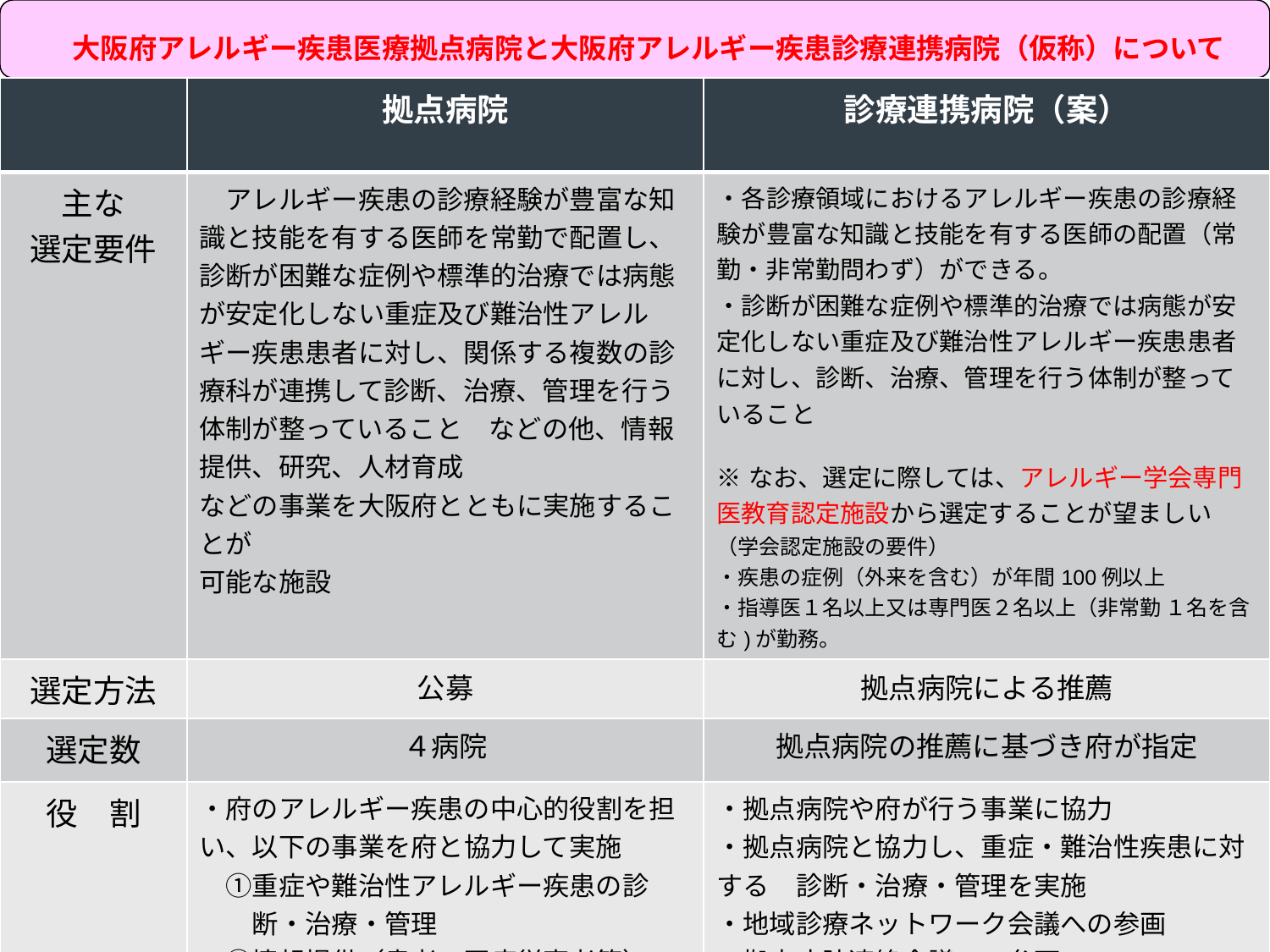

大阪府アレルギー疾患医療拠点病院と大阪府アレルギー疾患診療連携病院（仮称）について
|  | 拠点病院 | 診療連携病院（案） |
| --- | --- | --- |
| 主な 選定要件 | アレルギー疾患の診療経験が豊富な知識と技能を有する医師を常勤で配置し、診断が困難な症例や標準的治療では病態が安定化しない重症及び難治性アレルギー疾患患者に対し、関係する複数の診療科が連携して診断、治療、管理を行う体制が整っていること　などの他、情報提供、研究、人材育成 などの事業を大阪府とともに実施することが 可能な施設 | ・各診療領域におけるアレルギー疾患の診療経験が豊富な知識と技能を有する医師の配置（常勤・非常勤問わず）ができる。 ・診断が困難な症例や標準的治療では病態が安定化しない重症及び難治性アレルギー疾患患者に対し、診断、治療、管理を行う体制が整っていること　 ※なお、選定に際しては、アレルギー学会専門医教育認定施設から選定することが望ましい （学会認定施設の要件） ・疾患の症例（外来を含む）が年間100例以上 ・指導医１名以上又は専門医２名以上（非常勤 １名を含む)が勤務。 |
| 選定方法 | 公募 | 拠点病院による推薦 |
| 選定数 | ４病院 | 拠点病院の推薦に基づき府が指定 |
| 役　割 | ・府のアレルギー疾患の中心的役割を担い、以下の事業を府と協力して実施 　①重症や難治性アレルギー疾患の診 　　断・治療・管理 　②情報提供（患者、医療従事者等） 　③人材育成（医療従事者研修） 　④研究（全国的な疫学調査等への協力） 　⑤医学的見地からの助言・支援 | ・拠点病院や府が行う事業に協力 ・拠点病院と協力し、重症・難治性疾患に対する　診断・治療・管理を実施 ・地域診療ネットワーク会議への参画 ・拠点病院連絡会議への参画 |
|  |  |  |